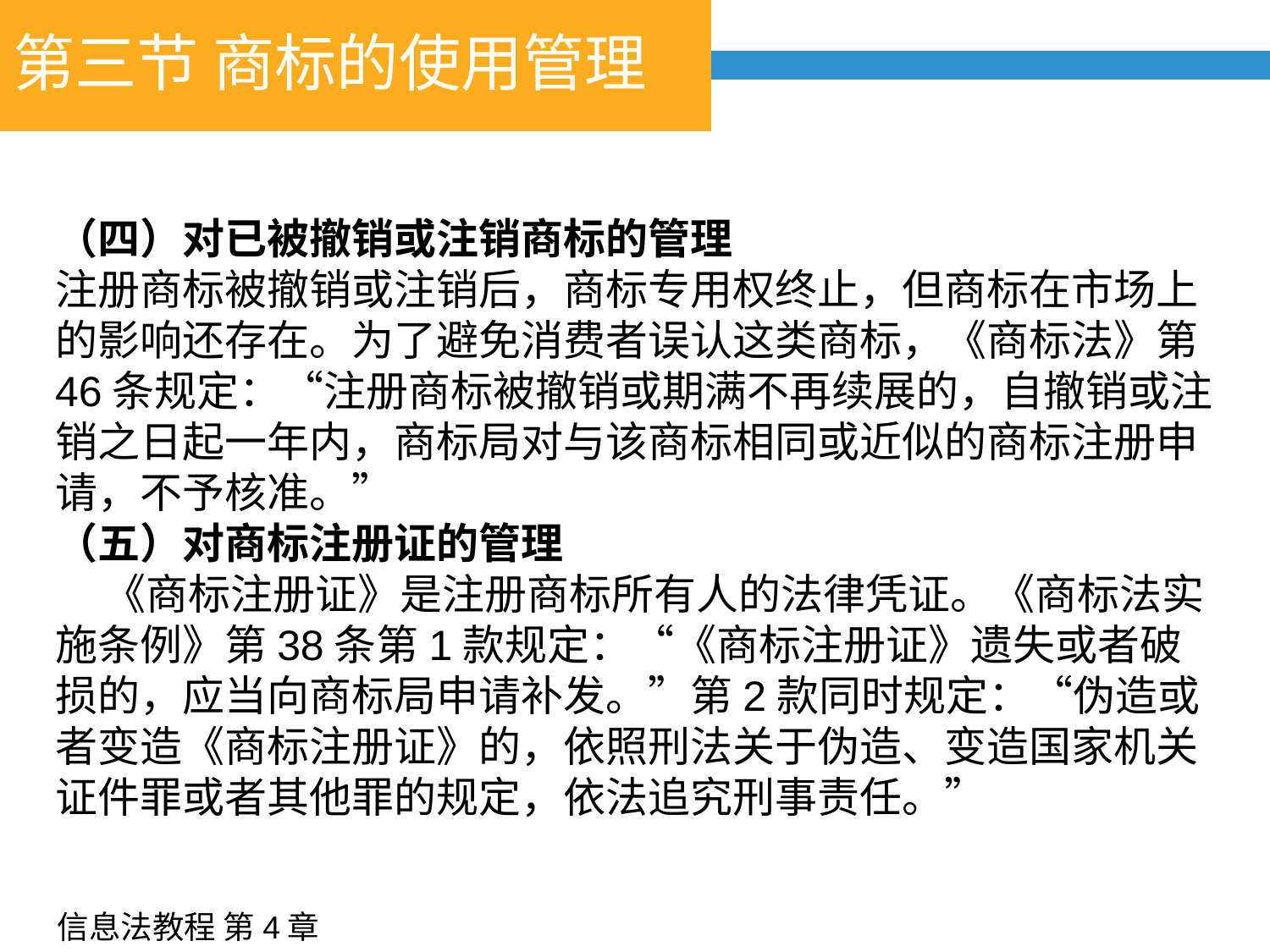

# 第三节 商标的使用管理
（四）对已被撤销或注销商标的管理
注册商标被撤销或注销后，商标专用权终止，但商标在市场上的影响还存在。为了避免消费者误认这类商标，《商标法》第46条规定：“注册商标被撤销或期满不再续展的，自撤销或注销之日起一年内，商标局对与该商标相同或近似的商标注册申请，不予核准。”
（五）对商标注册证的管理
    《商标注册证》是注册商标所有人的法律凭证。《商标法实施条例》第38条第1款规定：“《商标注册证》遗失或者破损的，应当向商标局申请补发。”第2款同时规定：“伪造或者变造《商标注册证》的，依照刑法关于伪造、变造国家机关证件罪或者其他罪的规定，依法追究刑事责任。”
信息法教程 第4章